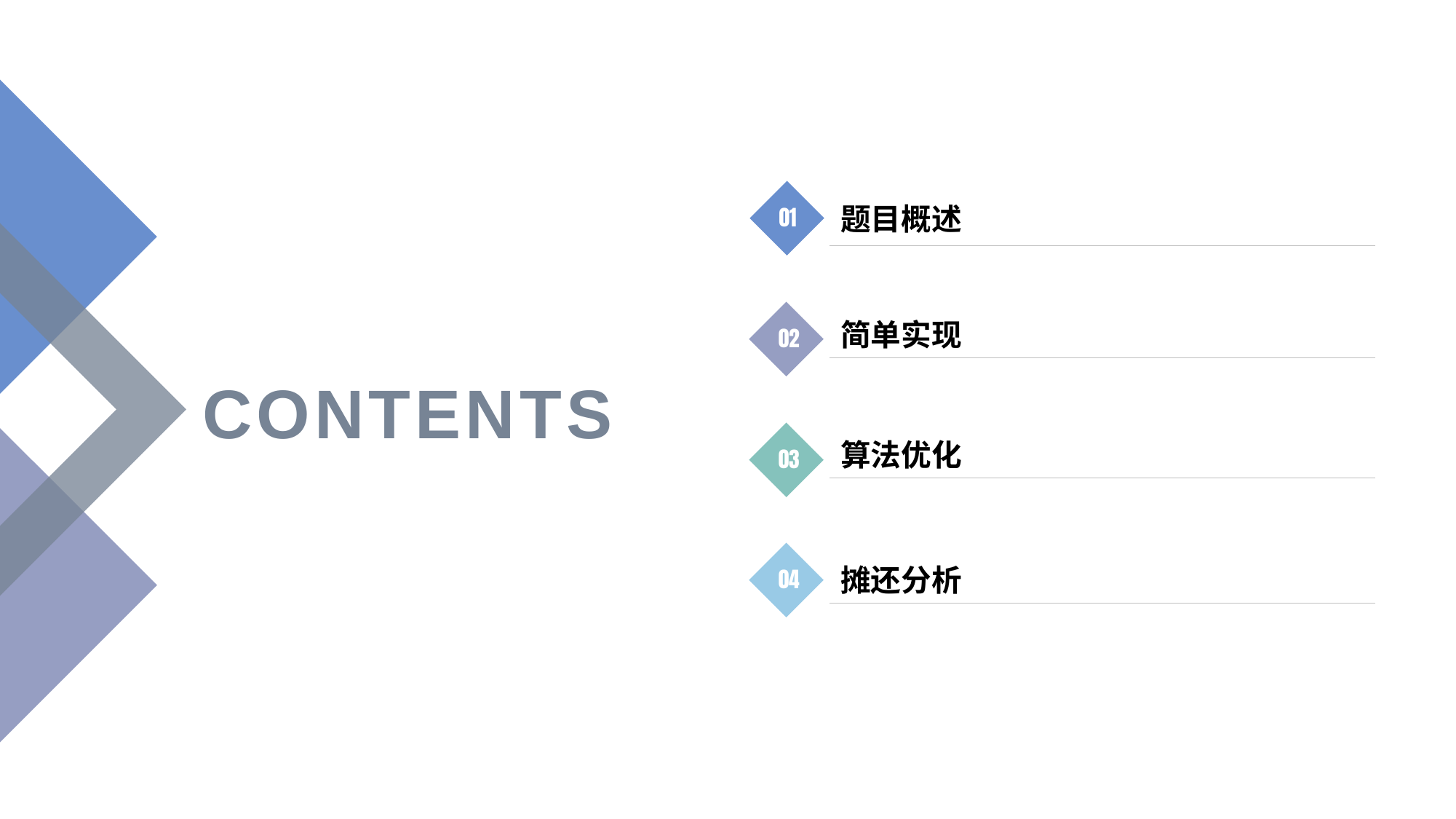

题目概述
01
简单实现
02
CONTENTS
算法优化
03
摊还分析
04